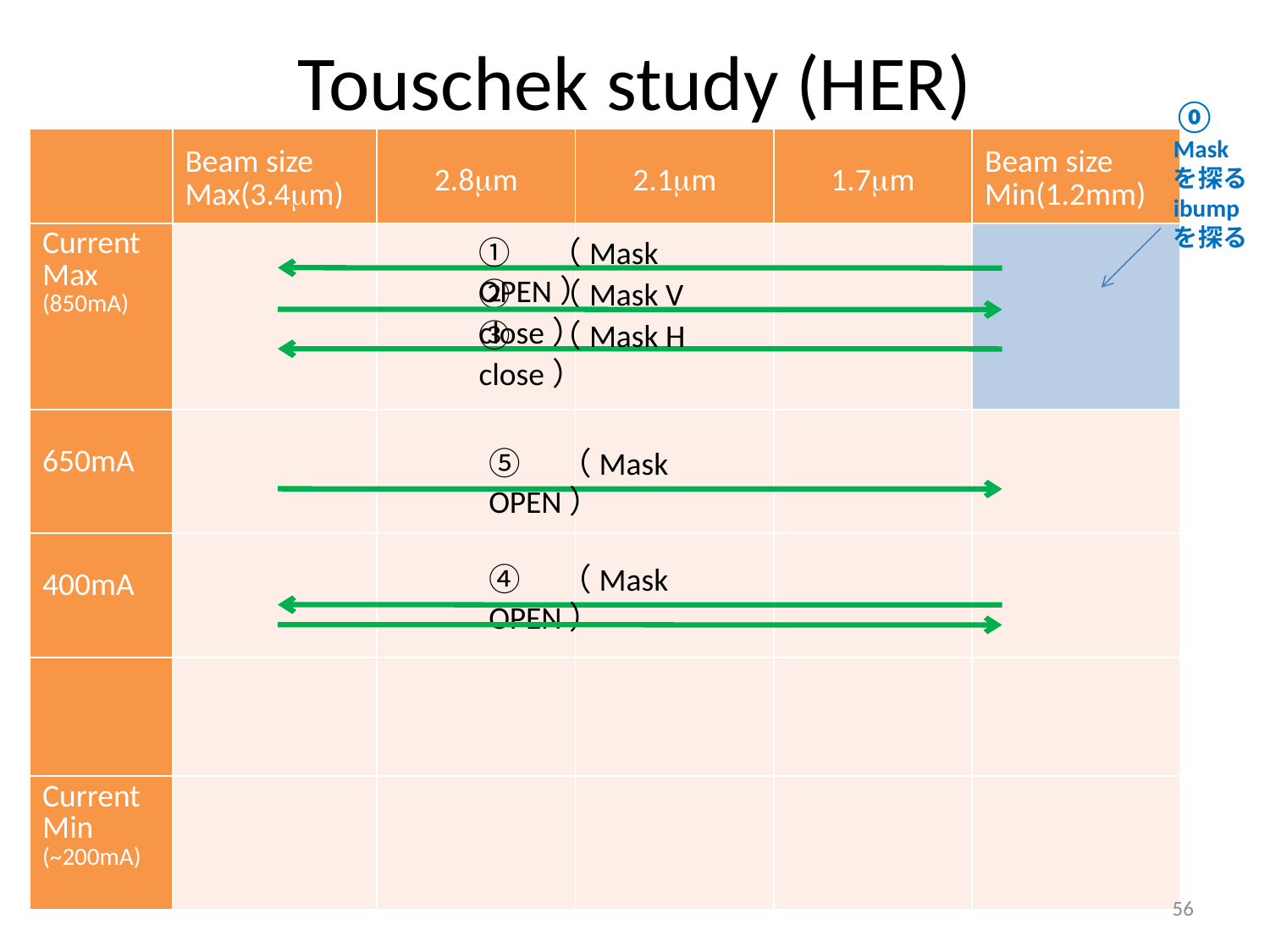

# Touschek study (HER)
⓪
Maskを探る
ibumpを探る
|  | Beam size　Max(3.4μm) | 2.8μm | 2.1μm | 1.7μm | Beam size　Min(1.2mm) |
| --- | --- | --- | --- | --- | --- |
| Current Max (850mA) |  |  |  |  |  |
| 650mA |  |  |  |  |  |
| 400mA |  |  |  |  |  |
|  |  |  |  |  |  |
| Current Min (~200mA) |  |  |  |  |  |
①　（Mask OPEN）
②　（Mask V close）
③　（Mask H close）
⑤　（Mask OPEN）
④　（Mask OPEN）
56